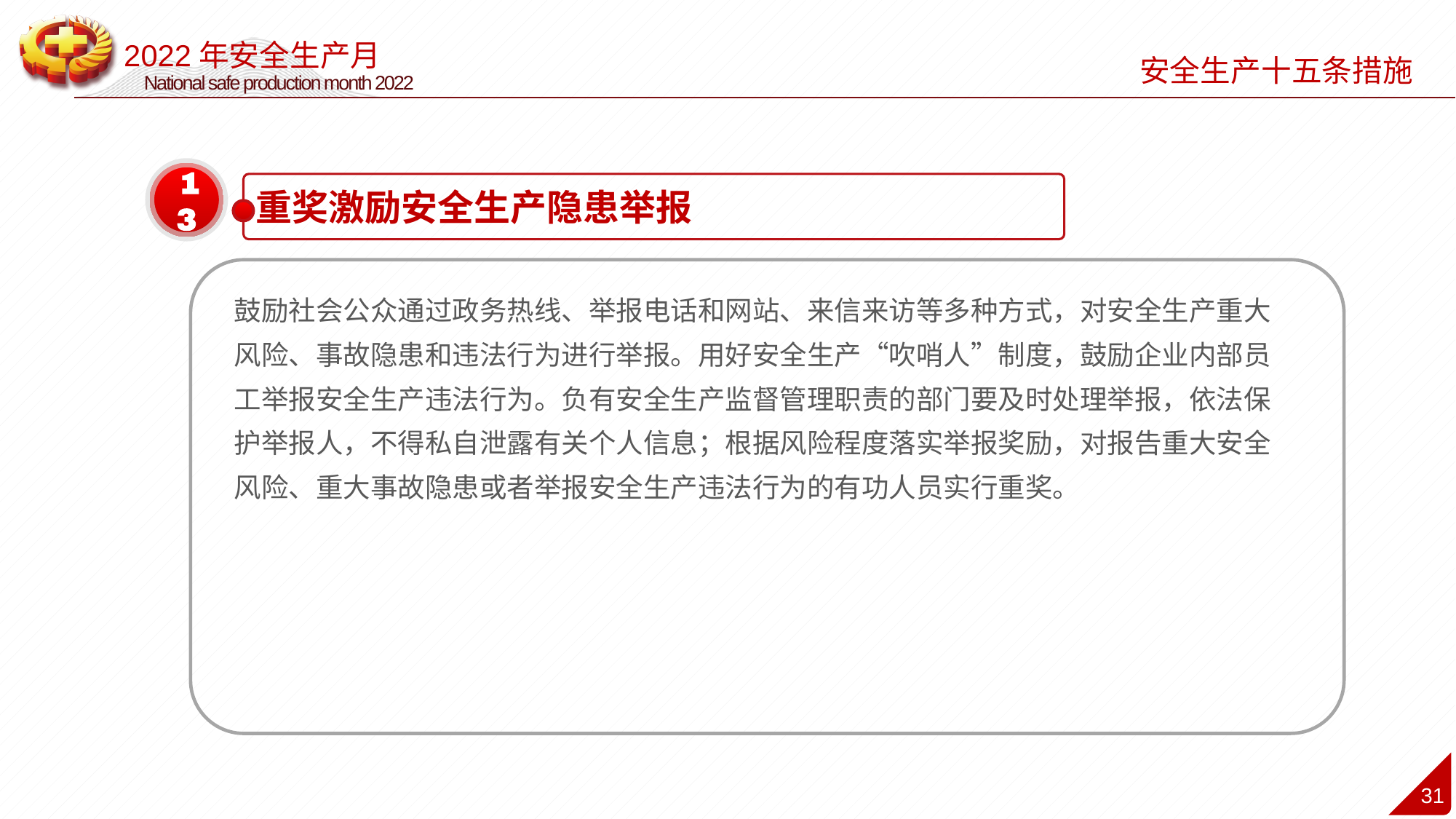

13
重奖激励安全生产隐患举报

鼓励社会公众通过政务热线、举报电话和网站、来信来访等多种方式，对安全生产重大风险、事故隐患和违法行为进行举报。用好安全生产“吹哨人”制度，鼓励企业内部员工举报安全生产违法行为。负有安全生产监督管理职责的部门要及时处理举报，依法保护举报人，不得私自泄露有关个人信息；根据风险程度落实举报奖励，对报告重大安全风险、重大事故隐患或者举报安全生产违法行为的有功人员实行重奖。